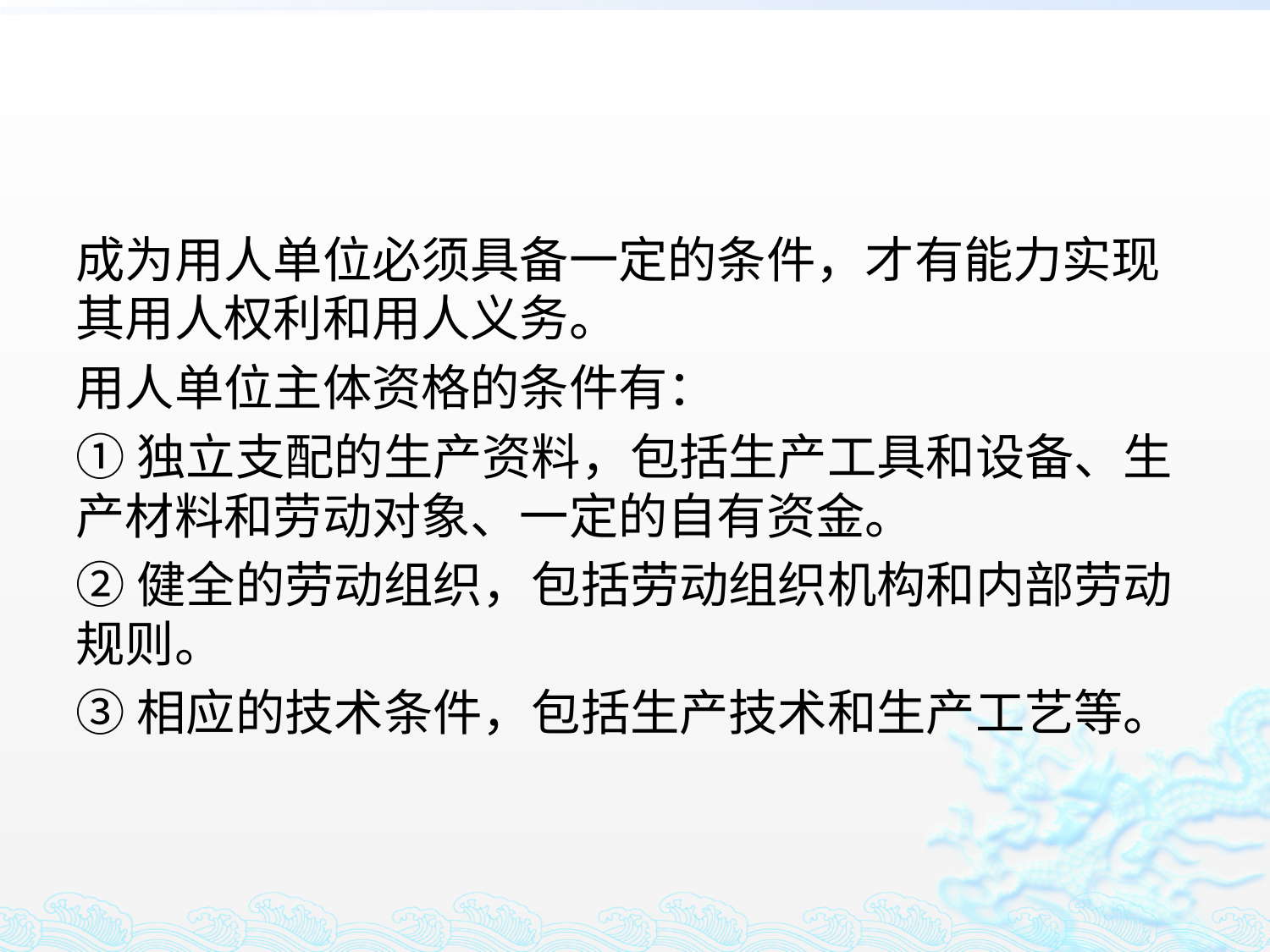

#
成为用人单位必须具备一定的条件，才有能力实现其用人权利和用人义务。
用人单位主体资格的条件有：
①独立支配的生产资料，包括生产工具和设备、生产材料和劳动对象、一定的自有资金。
②健全的劳动组织，包括劳动组织机构和内部劳动规则。
③相应的技术条件，包括生产技术和生产工艺等。